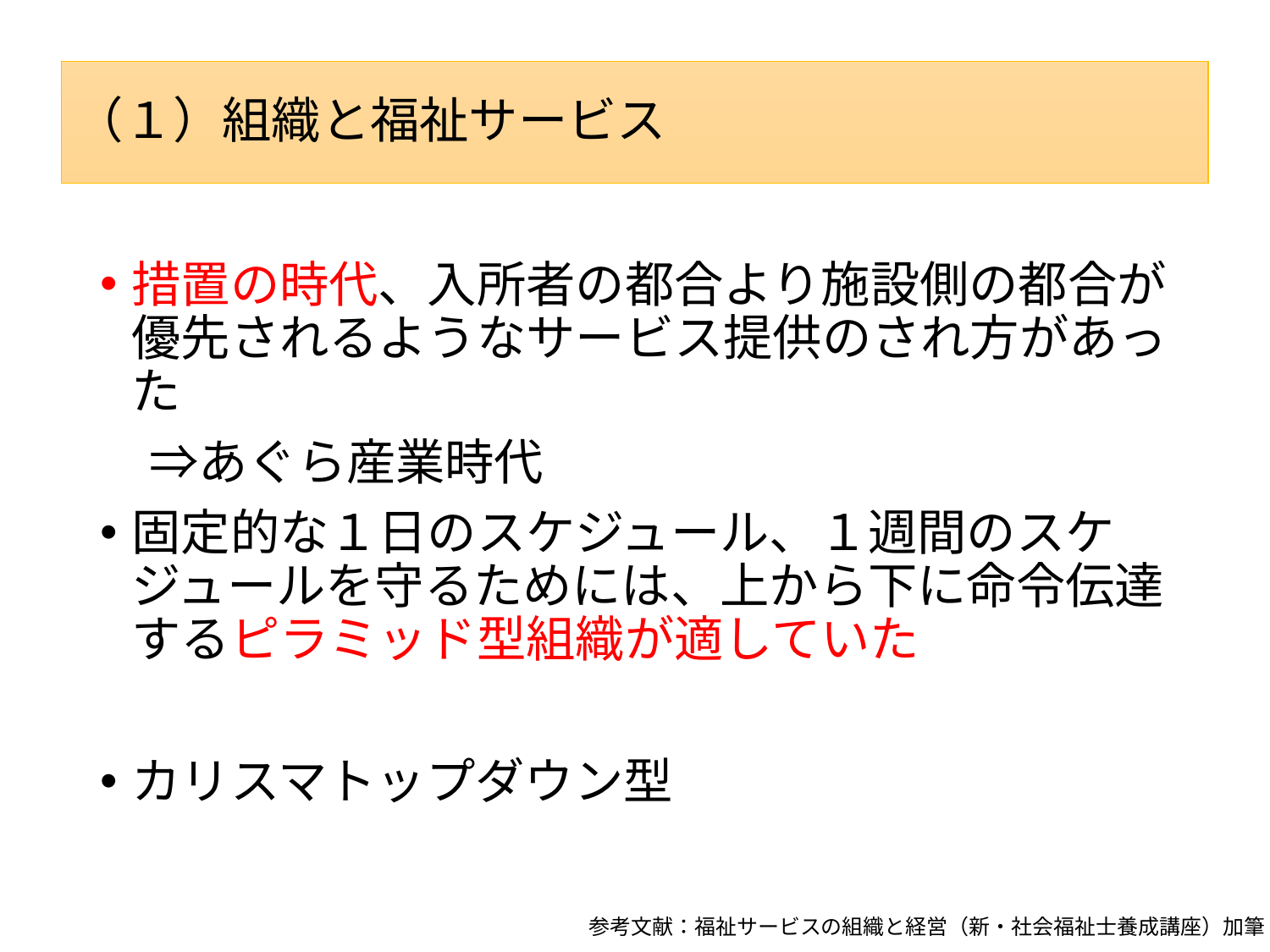

（１）組織と福祉サービス
措置の時代、入所者の都合より施設側の都合が優先されるようなサービス提供のされ方があった
　⇒あぐら産業時代
固定的な１日のスケジュール、１週間のスケジュールを守るためには、上から下に命令伝達するピラミッド型組織が適していた

カリスマトップダウン型
7
参考文献：福祉サービスの組織と経営（新・社会福祉士養成講座）加筆